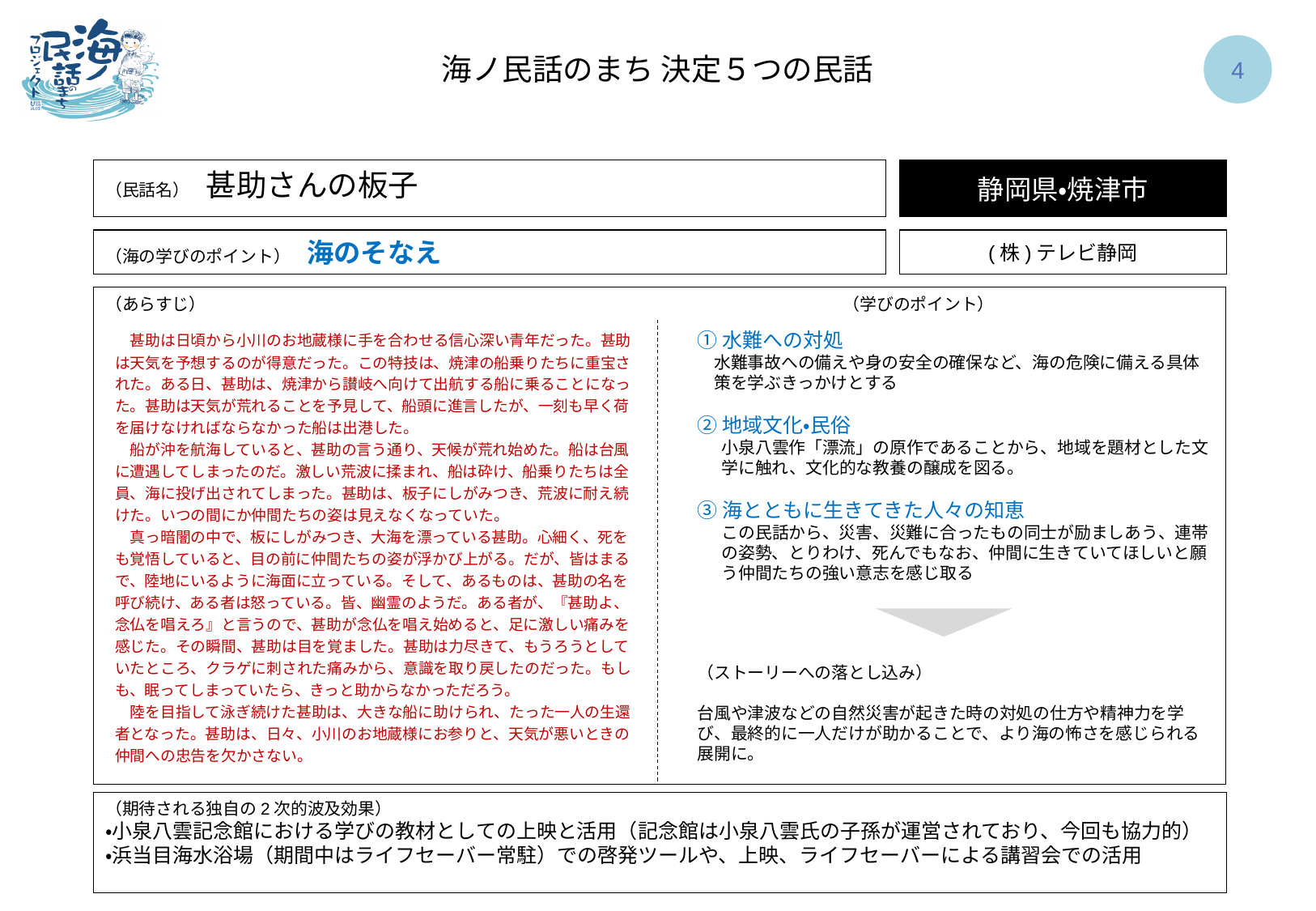

海ノ民話のまち 決定５つの民話
4
静岡県・焼津市
（民話名）　甚助さんの板子
（海の学びのポイント）　海のそなえ

(株)テレビ静岡
（あらすじ）				　　　　　　　　　　　　　　　（学びのポイント）

　甚助は日頃から小川のお地蔵様に手を合わせる信心深い青年だった。甚助は天気を予想するのが得意だった。この特技は、焼津の船乗りたちに重宝された。ある日、甚助は、焼津から讃岐へ向けて出航する船に乗ることになった。甚助は天気が荒れることを予見して、船頭に進言したが、一刻も早く荷を届けなければならなかった船は出港した。
　船が沖を航海していると、甚助の言う通り、天候が荒れ始めた。船は台風に遭遇してしまったのだ。激しい荒波に揉まれ、船は砕け、船乗りたちは全員、海に投げ出されてしまった。甚助は、板子にしがみつき、荒波に耐え続けた。いつの間にか仲間たちの姿は見えなくなっていた。
　真っ暗闇の中で、板にしがみつき、大海を漂っている甚助。心細く、死をも覚悟していると、目の前に仲間たちの姿が浮かび上がる。だが、皆はまるで、陸地にいるように海面に立っている。そして、あるものは、甚助の名を呼び続け、ある者は怒っている。皆、幽霊のようだ。ある者が、『甚助よ、念仏を唱えろ』と言うので、甚助が念仏を唱え始めると、足に激しい痛みを感じた。その瞬間、甚助は目を覚ました。甚助は力尽きて、もうろうとしていたところ、クラゲに刺された痛みから、意識を取り戻したのだった。もしも、眠ってしまっていたら、きっと助からなかっただろう。
　陸を目指して泳ぎ続けた甚助は、大きな船に助けられ、たった一人の生還者となった。甚助は、日々、小川のお地蔵様にお参りと、天気が悪いときの仲間への忠告を欠かさない。
①水難への対処
　水難事故への備えや身の安全の確保など、海の危険に備える具体
　策を学ぶきっかけとする

②地域文化・民俗
	小泉八雲作「漂流」の原作であることから、地域を題材とした文学に触れ、文化的な教養の醸成を図る。

③海とともに生きてきた人々の知恵
	この民話から、災害、災難に合ったもの同士が励ましあう、連帯の姿勢、とりわけ、死んでもなお、仲間に生きていてほしいと願う仲間たちの強い意志を感じ取る

（ストーリーへの落とし込み）

台風や津波などの自然災害が起きた時の対処の仕方や精神力を学び、最終的に一人だけが助かることで、より海の怖さを感じられる展開に。
（期待される独自の2次的波及効果）
・小泉八雲記念館における学びの教材としての上映と活用（記念館は小泉八雲氏の子孫が運営されており、今回も協力的）
・浜当目海水浴場（期間中はライフセーバー常駐）での啓発ツールや、上映、ライフセーバーによる講習会での活用